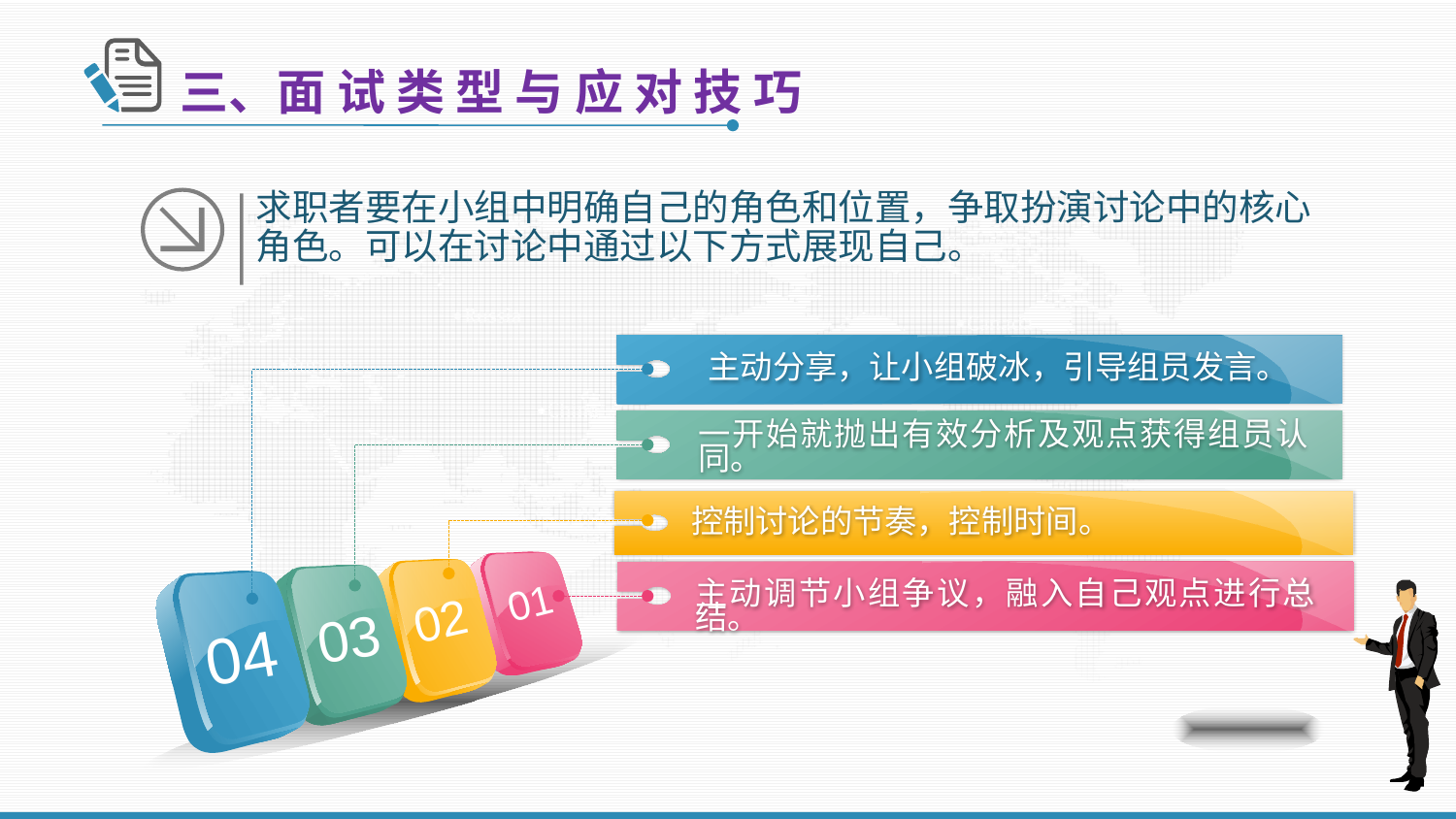

三、面 试 类 型 与 应 对 技 巧
求职者要在小组中明确自己的角色和位置，争取扮演讨论中的核心角色。可以在讨论中通过以下方式展现自己。

主动分享，让小组破冰，引导组员发言。

一开始就抛出有效分析及观点获得组员认同。

控制讨论的节奏，控制时间。

01

02

主动调节小组争议，融入自己观点进行总结。

03

04